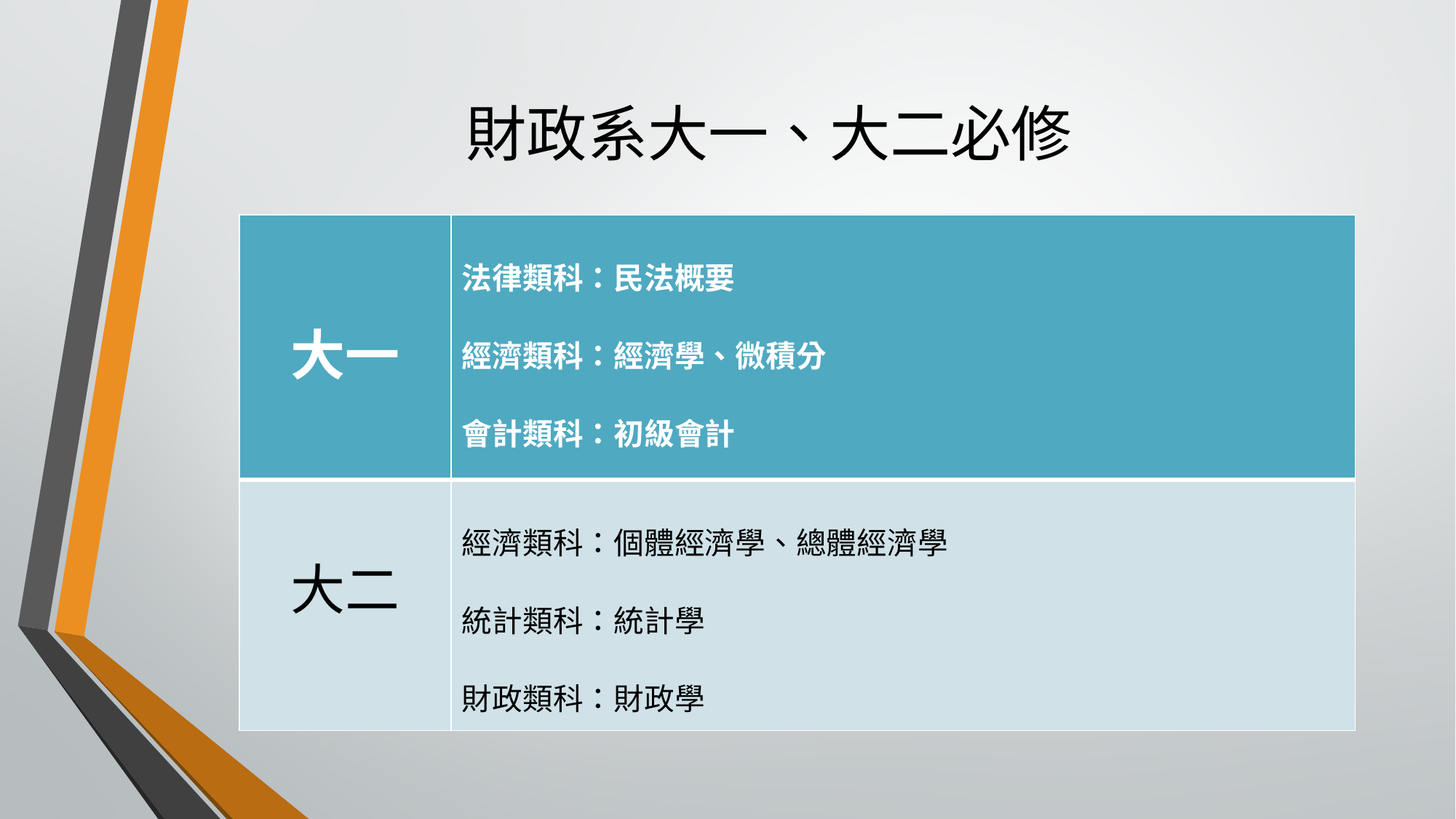

# 財政系大一、大二必修
| 大一 | 法律類科：民法概要 經濟類科：經濟學、微積分 會計類科：初級會計 |
| --- | --- |
| 大二 | 經濟類科：個體經濟學、總體經濟學 統計類科：統計學 財政類科：財政學 |